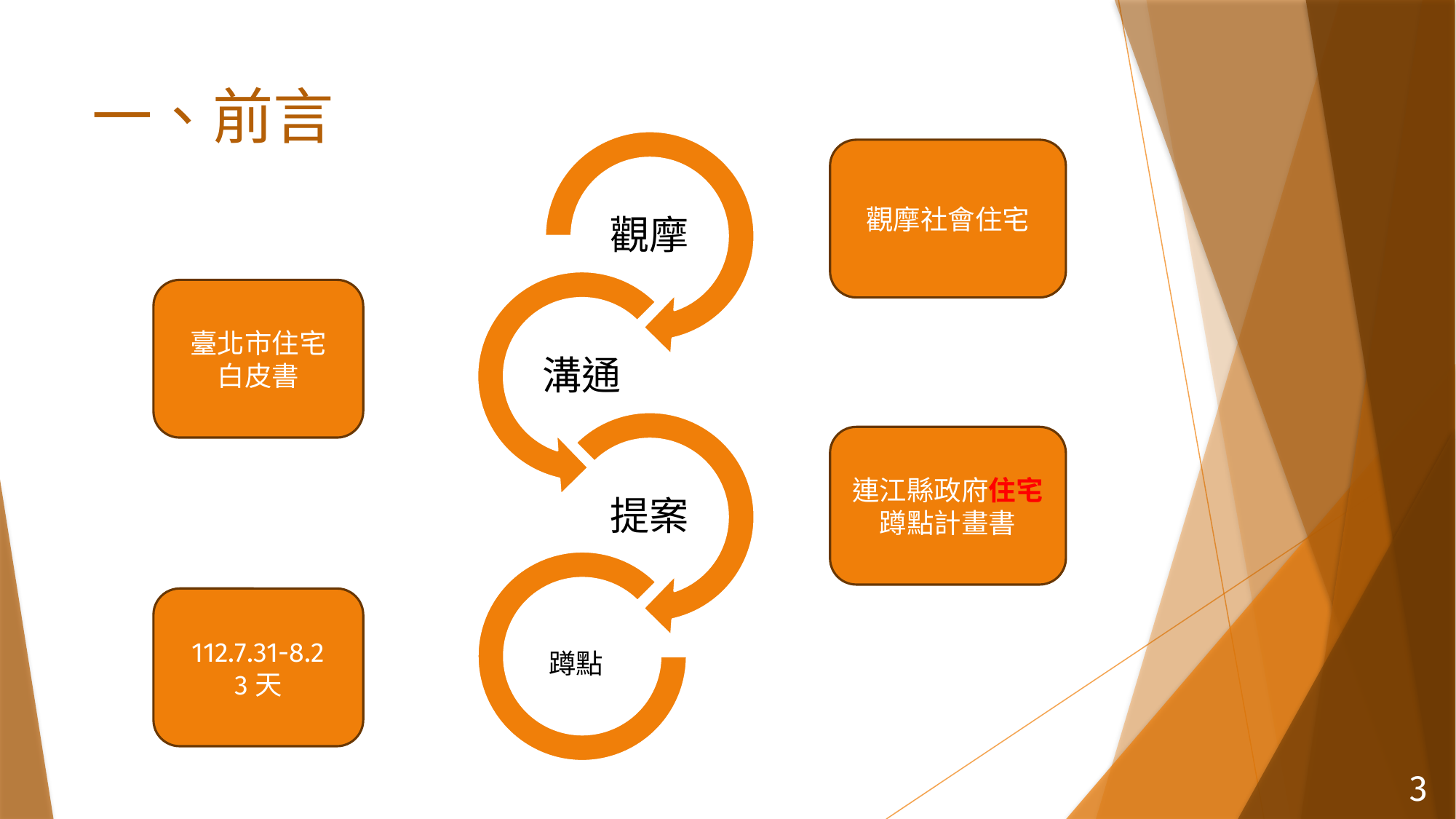

# 一、前言
觀摩
溝通

提案

觀摩社會住宅
臺北市住宅
白皮書

連江縣政府住宅蹲點計畫書

112.7.31-8.2
3天
蹲點
3